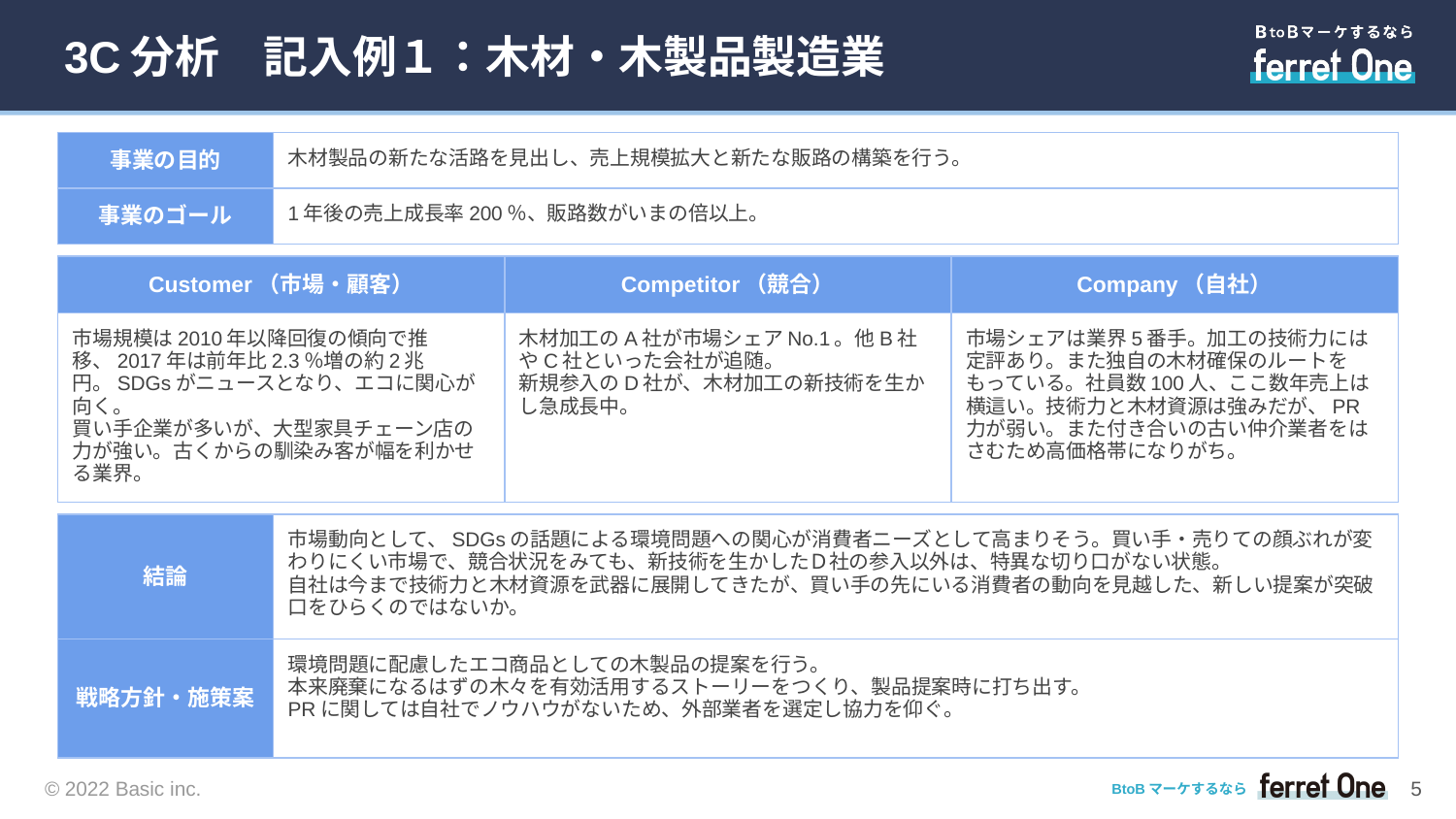

# 3C分析　記入例１：木材・木製品製造業
| 事業の目的 | 木材製品の新たな活路を見出し、売上規模拡大と新たな販路の構築を行う。 |
| --- | --- |
| 事業のゴール | 1年後の売上成長率200％、販路数がいまの倍以上。 |
| Customer（市場・顧客） | Competitor（競合） | Company（自社） |
| --- | --- | --- |
| 市場規模は2010年以降回復の傾向で推移、2017年は前年比2.3％増の約2兆円。SDGsがニュースとなり、エコに関心が向く。 買い手企業が多いが、大型家具チェーン店の力が強い。古くからの馴染み客が幅を利かせる業界。 | 木材加工のA社が市場シェアNo.1。他B社やC社といった会社が追随。 新規参入のD社が、木材加工の新技術を生かし急成長中。 | 市場シェアは業界5番手。加工の技術力には定評あり。また独自の木材確保のルートをもっている。社員数100人、ここ数年売上は横這い。技術力と木材資源は強みだが、PR力が弱い。また付き合いの古い仲介業者をはさむため高価格帯になりがち。 |
| 結論 | 市場動向として、SDGsの話題による環境問題への関心が消費者ニーズとして高まりそう。買い手・売りての顔ぶれが変わりにくい市場で、競合状況をみても、新技術を生かしたＤ社の参入以外は、特異な切り口がない状態。 自社は今まで技術力と木材資源を武器に展開してきたが、買い手の先にいる消費者の動向を見越した、新しい提案が突破口をひらくのではないか。 |
| --- | --- |
| 戦略方針・施策案 | 環境問題に配慮したエコ商品としての木製品の提案を行う。 本来廃棄になるはずの木々を有効活用するストーリーをつくり、製品提案時に打ち出す。 PRに関しては自社でノウハウがないため、外部業者を選定し協力を仰ぐ。 |
5